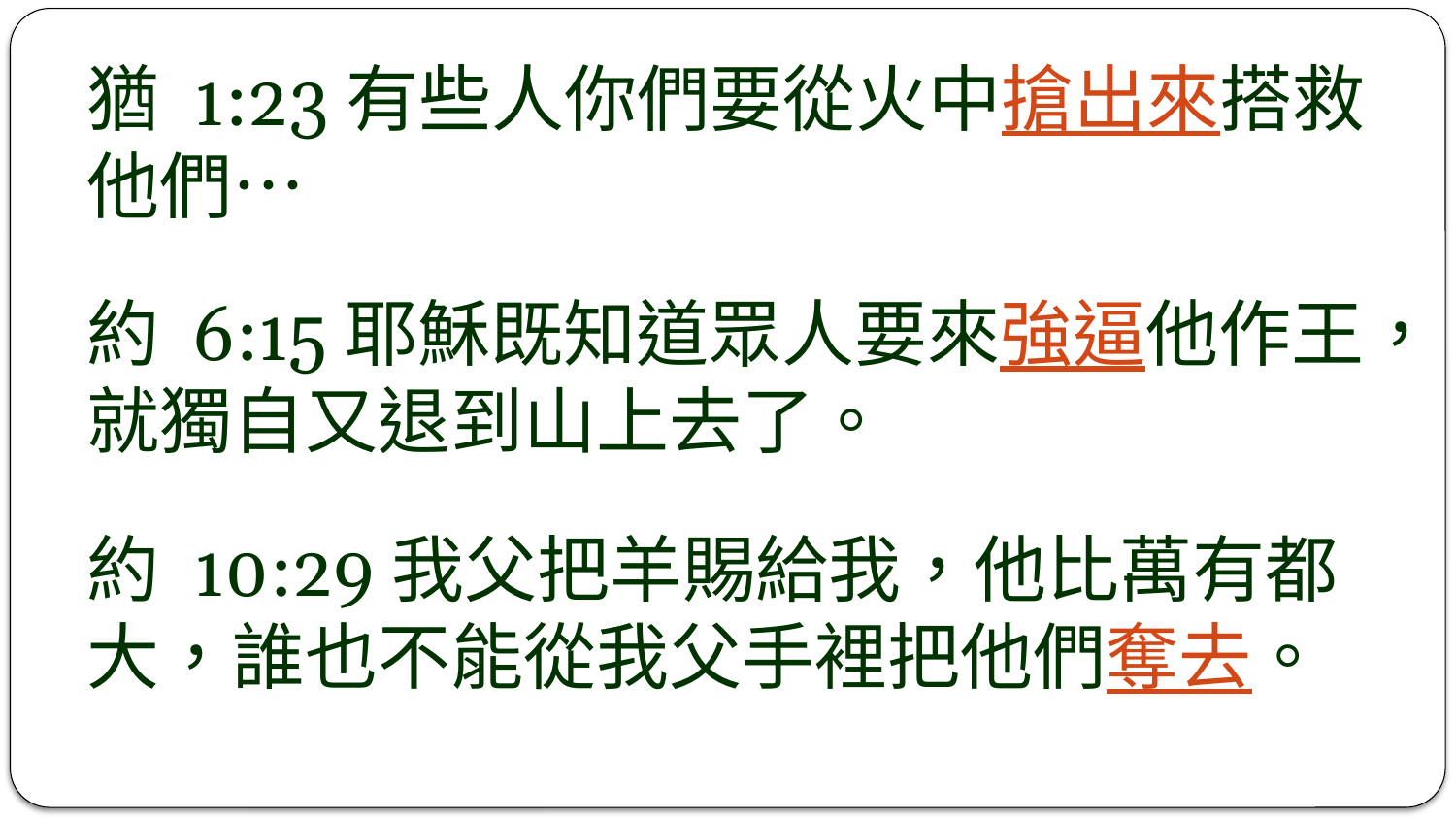

猶 1:23有些人你們要從火中搶出來搭救他們…
約 6:15耶穌既知道眾人要來強逼他作王，就獨自又退到山上去了。
約 10:29我父把羊賜給我，他比萬有都大，誰也不能從我父手裡把他們奪去。